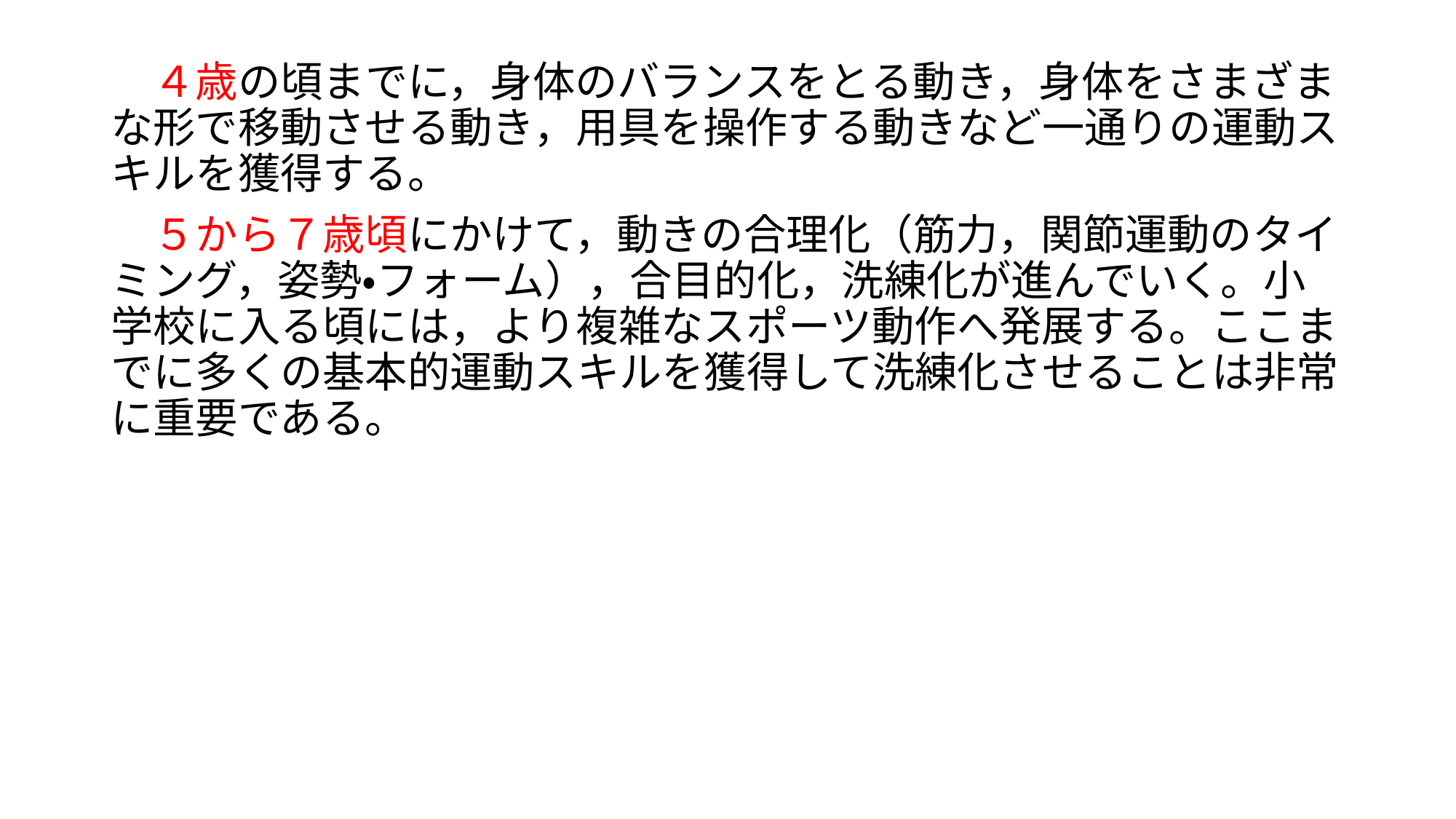

４歳の頃までに，身体のバランスをとる動き，身体をさまざまな形で移動させる動き，用具を操作する動きなど一通りの運動スキルを獲得する。
　５から７歳頃にかけて，動きの合理化（筋力，関節運動のタイミング，姿勢・フォーム），合目的化，洗練化が進んでいく。小学校に入る頃には，より複雑なスポーツ動作へ発展する。ここまでに多くの基本的運動スキルを獲得して洗練化させることは非常に重要である。